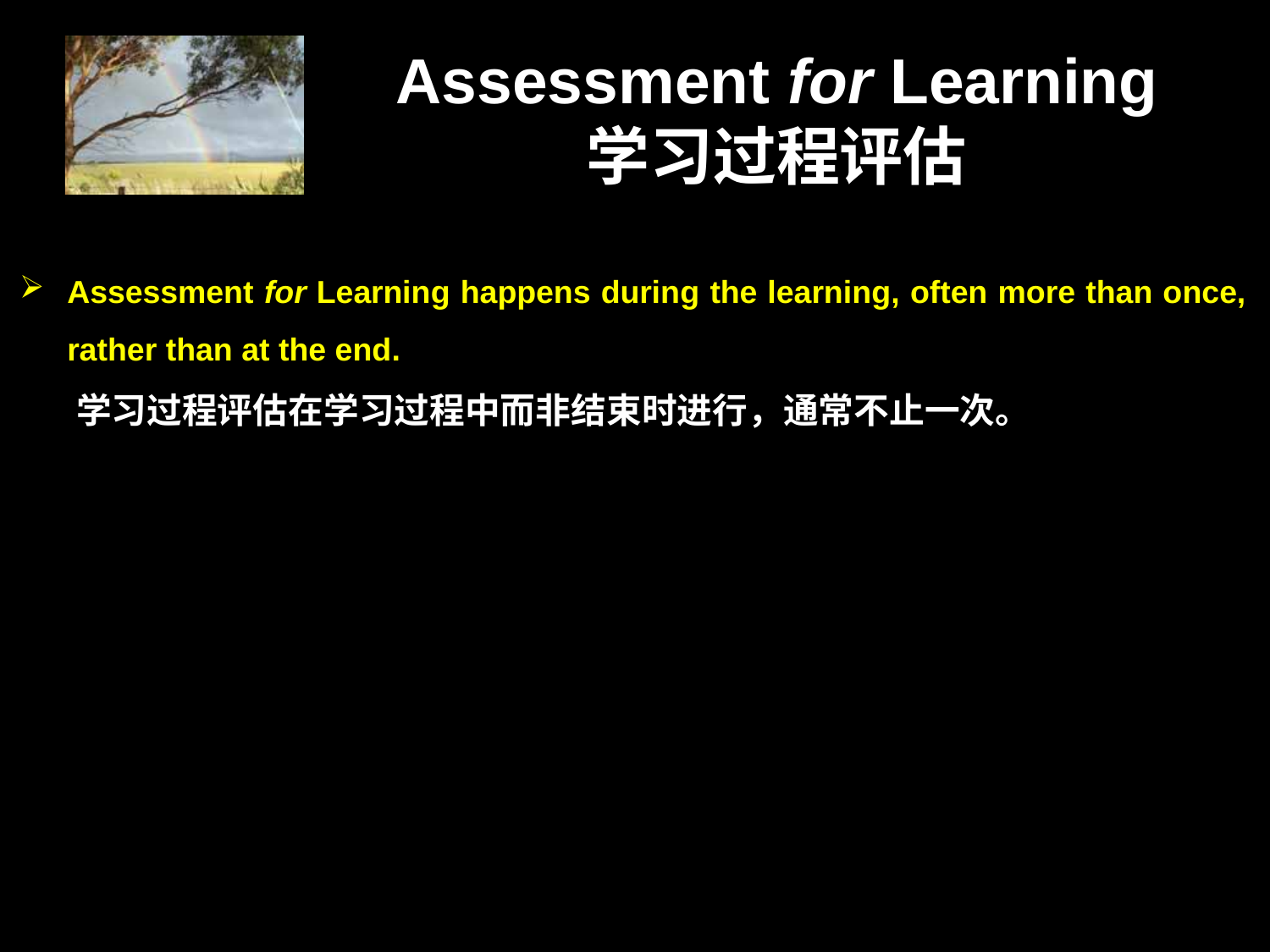

# Assessment for Learning 学习过程评估

Assessment for Learning happens during the learning, often more than once, rather than at the end.
      学习过程评估在学习过程中而非结束时进行，通常不止一次。